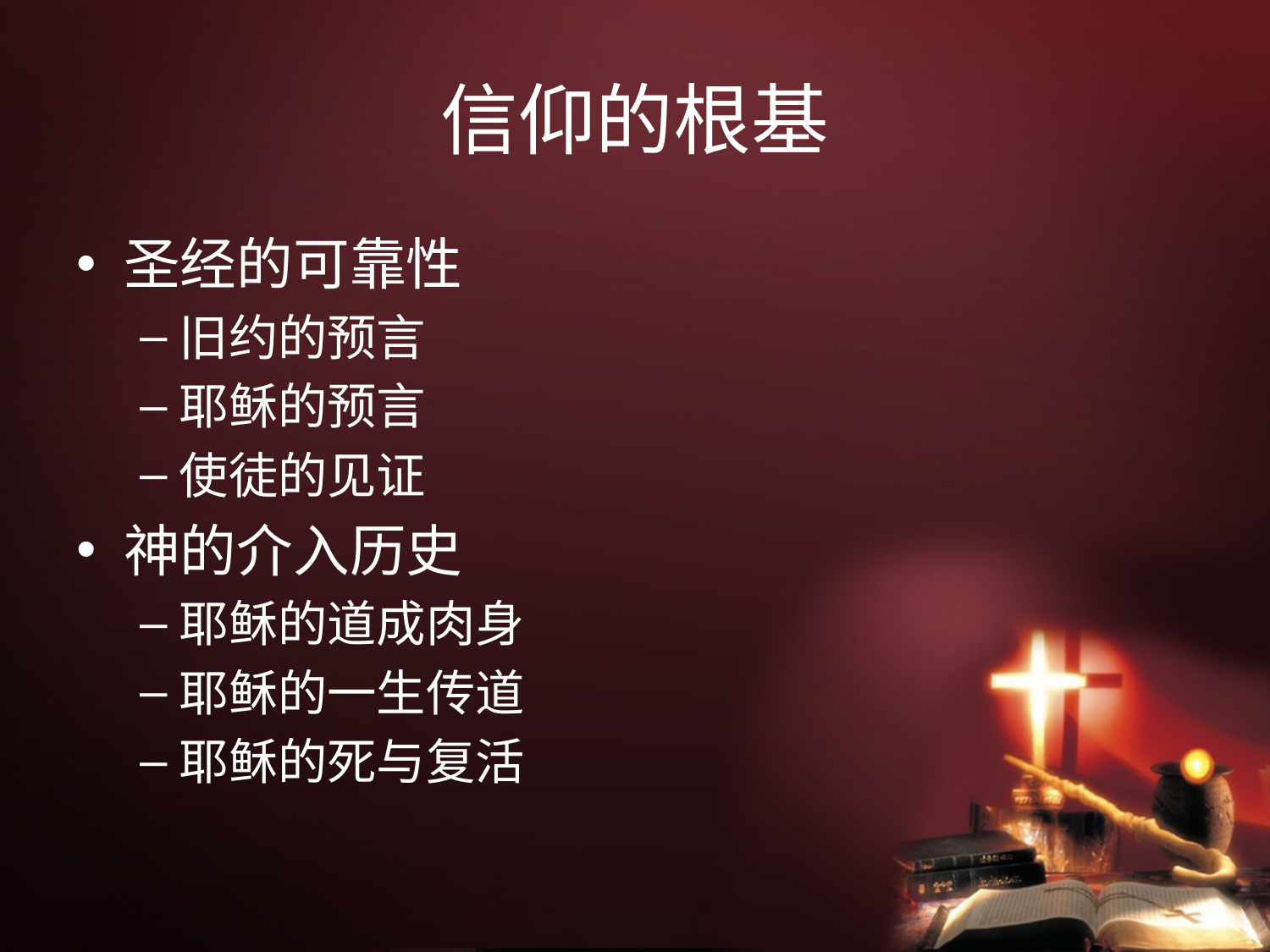

# 信仰的根基
圣经的可靠性
旧约的预言
耶稣的预言
使徒的见证
神的介入历史
耶稣的道成肉身
耶稣的一生传道
耶稣的死与复活